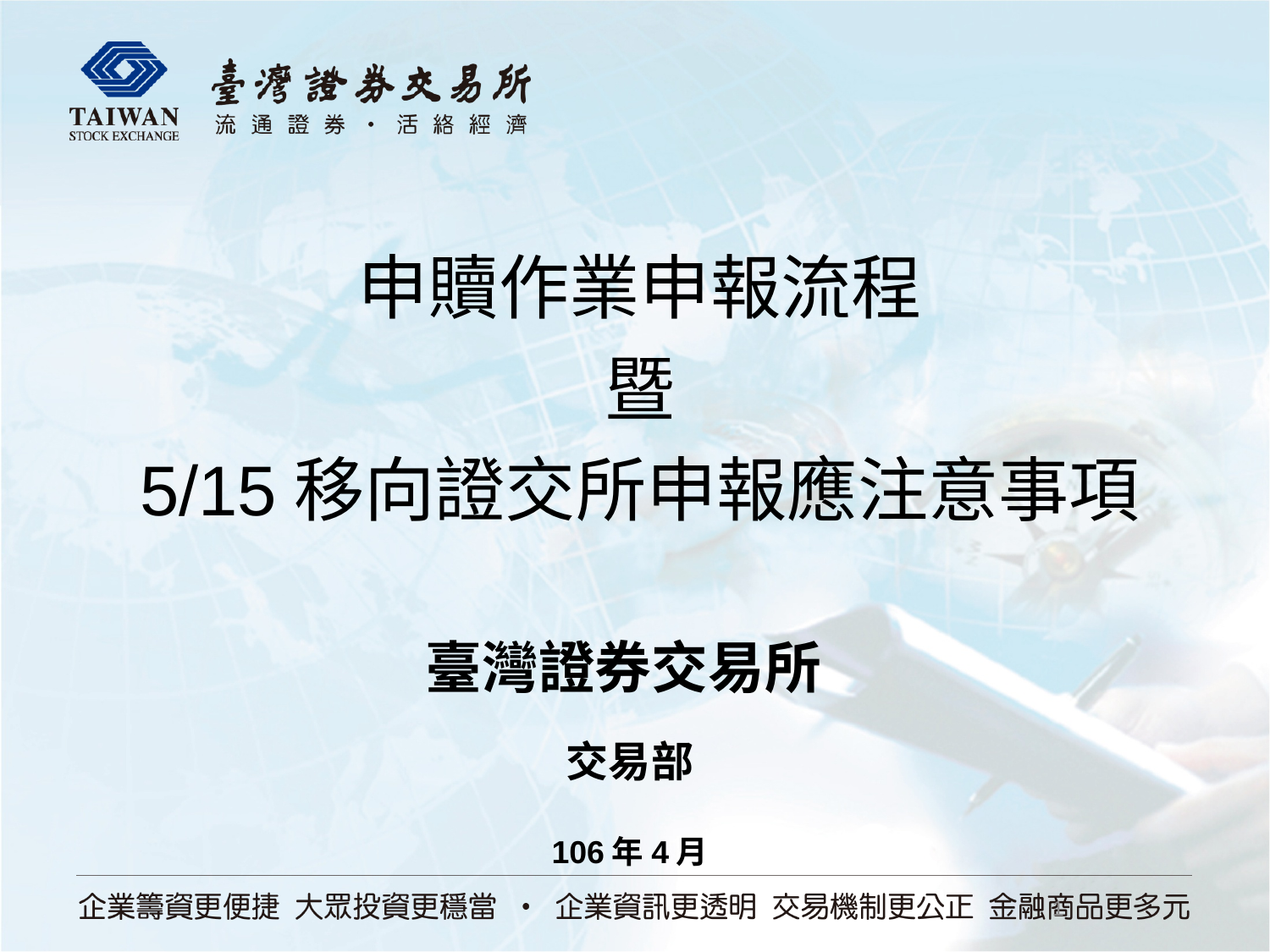

# 申贖作業申報流程 暨 5/15移向證交所申報應注意事項

臺灣證券交易所
交易部
106年4月

1